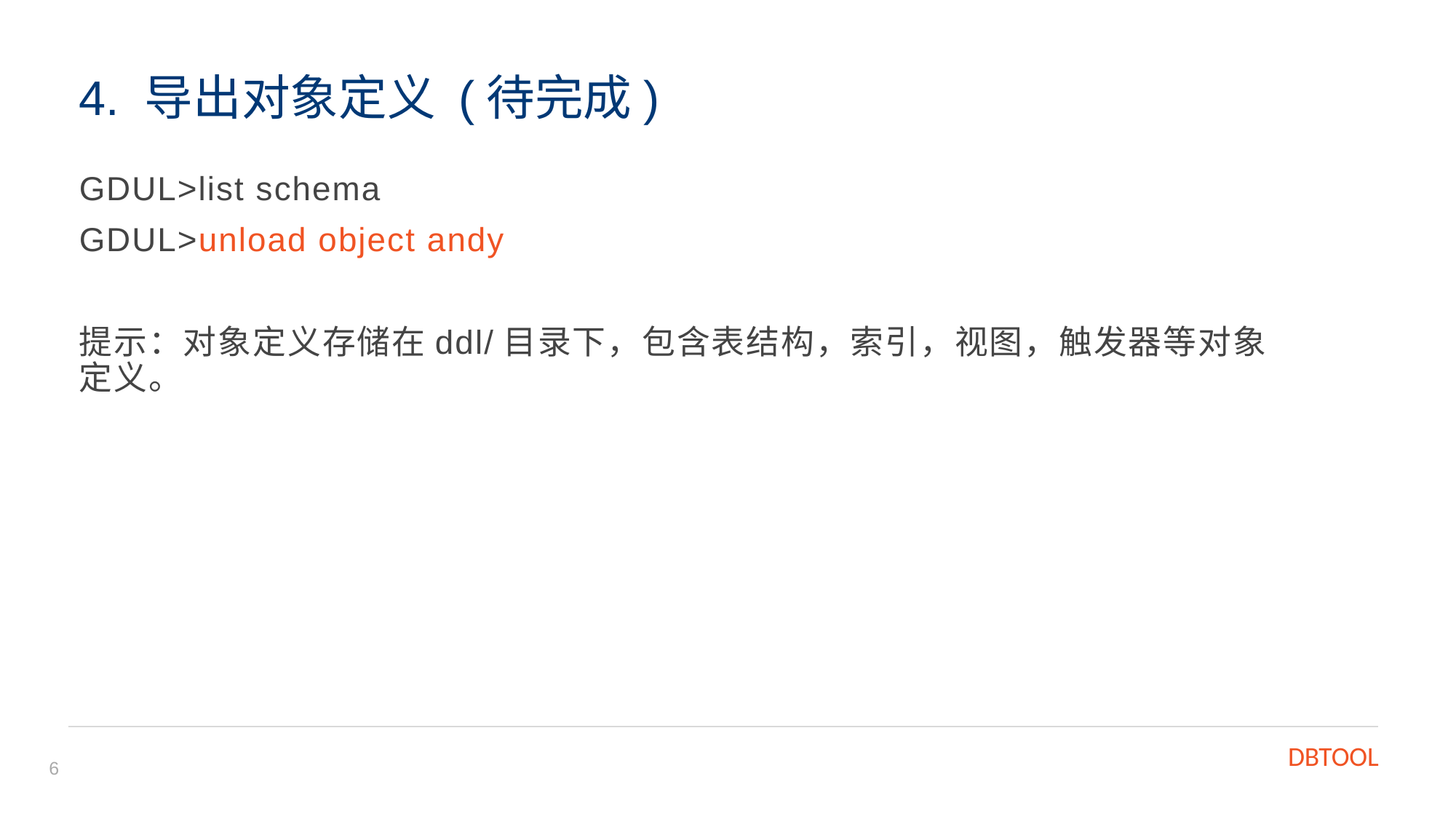

4. 导出对象定义 (待完成)
GDUL>list schema
GDUL>unload object andy

提示：对象定义存储在ddl/目录下，包含表结构，索引，视图，触发器等对象定义。